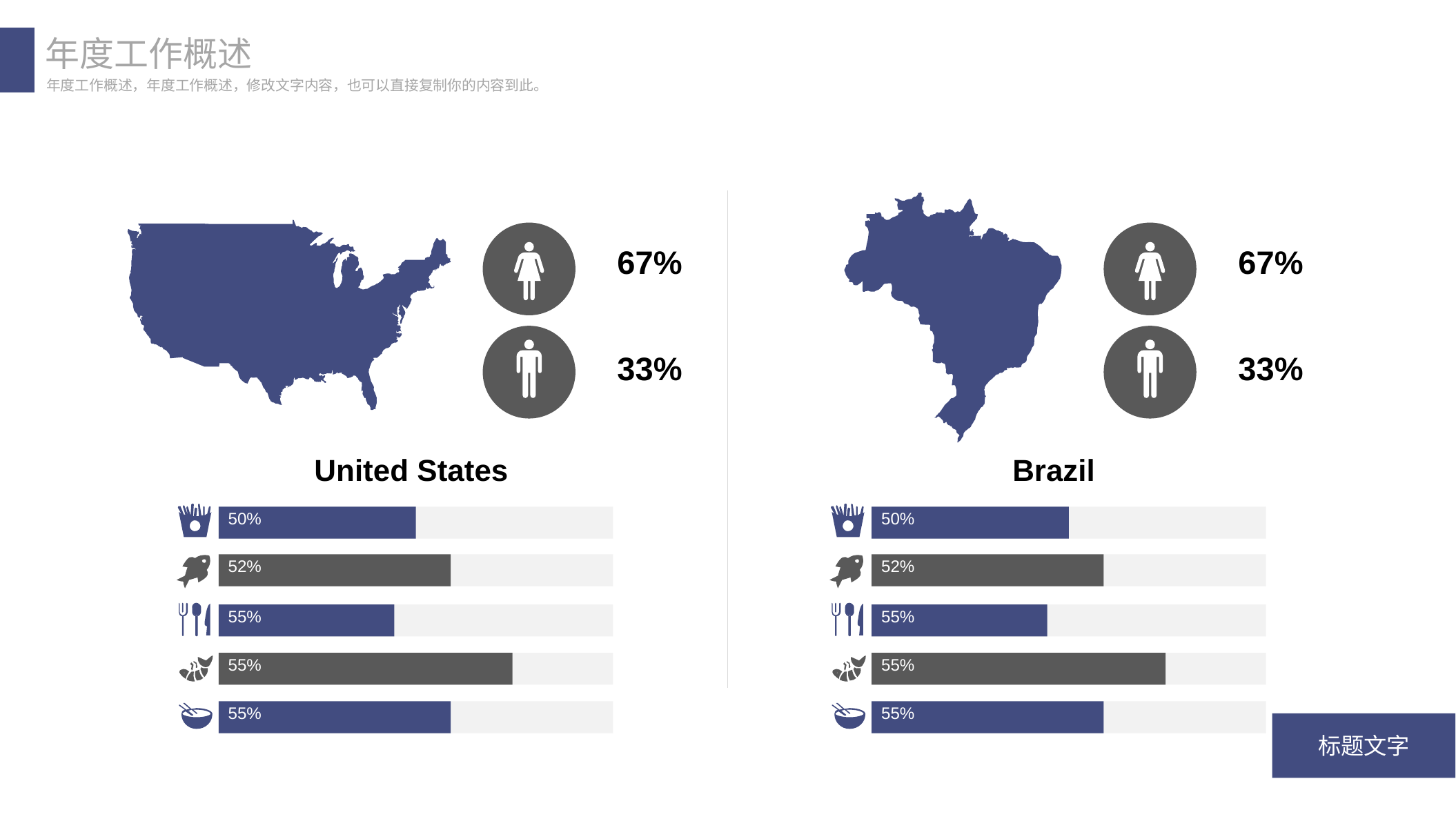

年度工作概述
年度工作概述，年度工作概述，修改文字内容，也可以直接复制你的内容到此。

67%
67%

33%
33%
United States
Brazil

50%
50%

52%

52%

55%
55%

55%
55%

55%
55%

标题文字